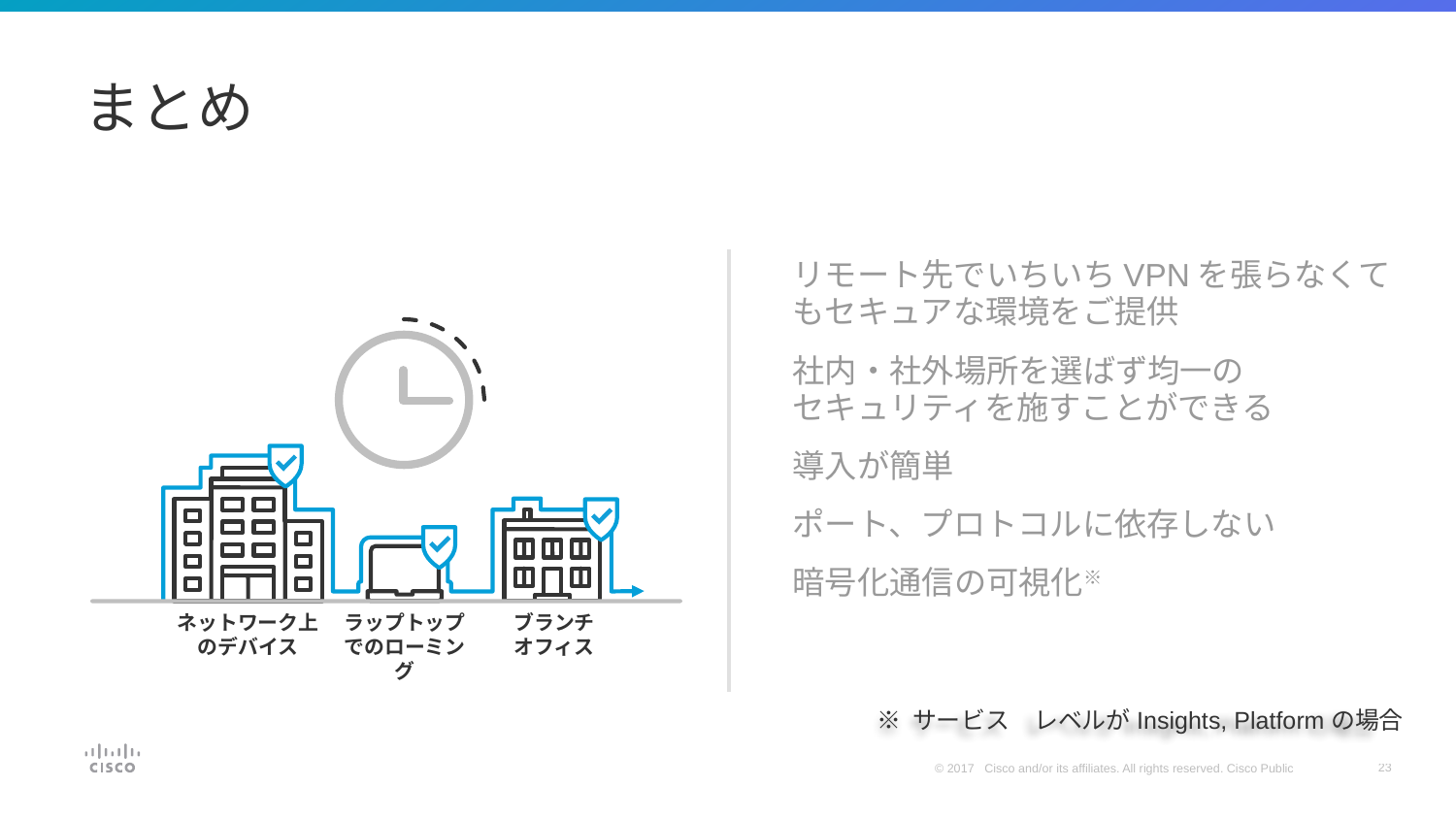

# まとめ
リモート先でいちいちVPNを張らなくてもセキュアな環境をご提供
社内・社外場所を選ばず均一の
セキュリティを施すことができる
導入が簡単
ポート、プロトコルに依存しない
暗号化通信の可視化※

ラップトップでのローミング
ブランチ オフィス
ネットワーク上のデバイス
※ サービス　レベルがInsights, Platformの場合